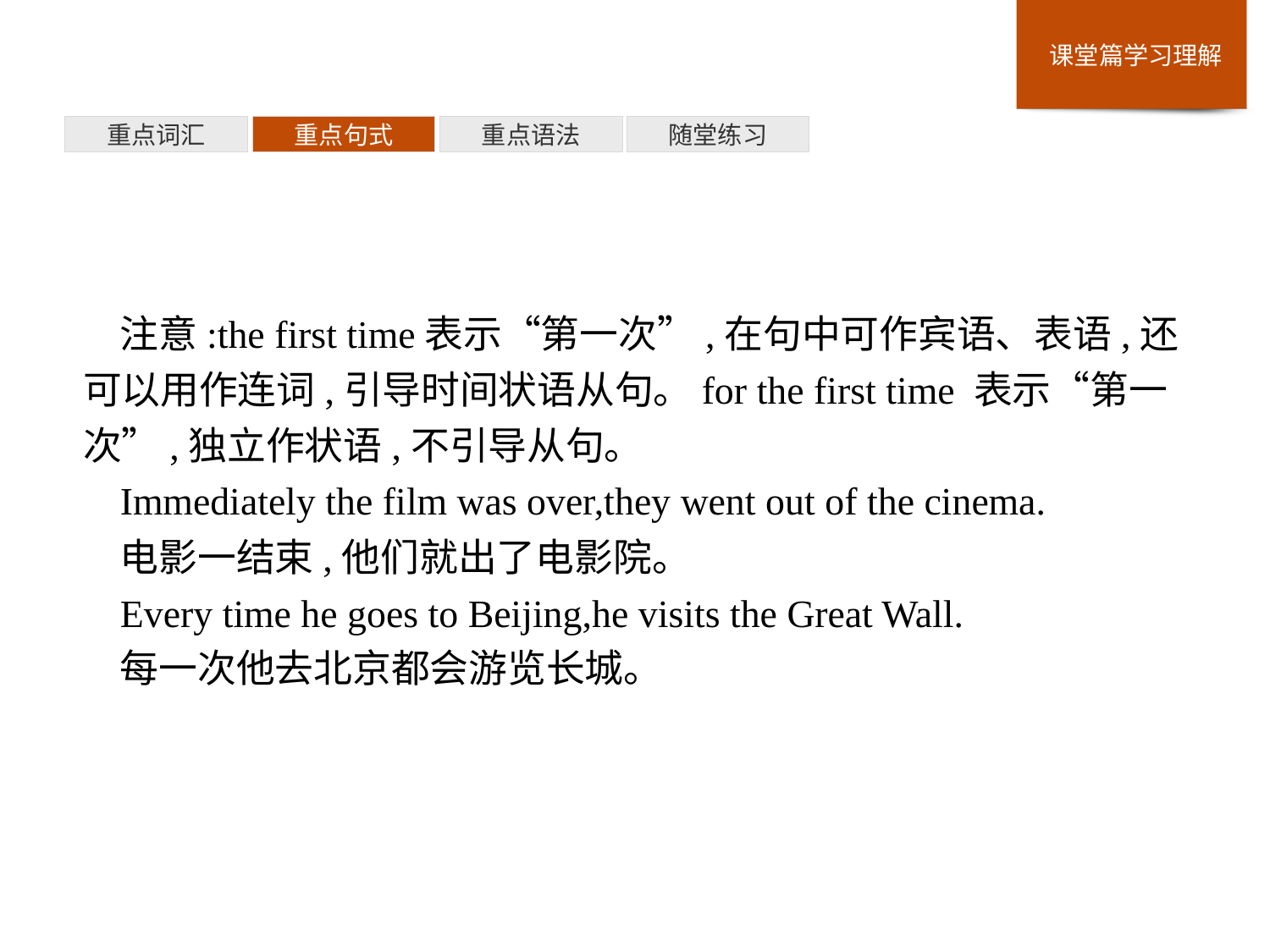

重点词汇
重点句式
重点语法
随堂练习
注意:the first time表示“第一次”,在句中可作宾语、表语,还可以用作连词,引导时间状语从句。for the first time 表示“第一次”,独立作状语,不引导从句。
Immediately the film was over,they went out of the cinema.
电影一结束,他们就出了电影院。
Every time he goes to Beijing,he visits the Great Wall.
每一次他去北京都会游览长城。